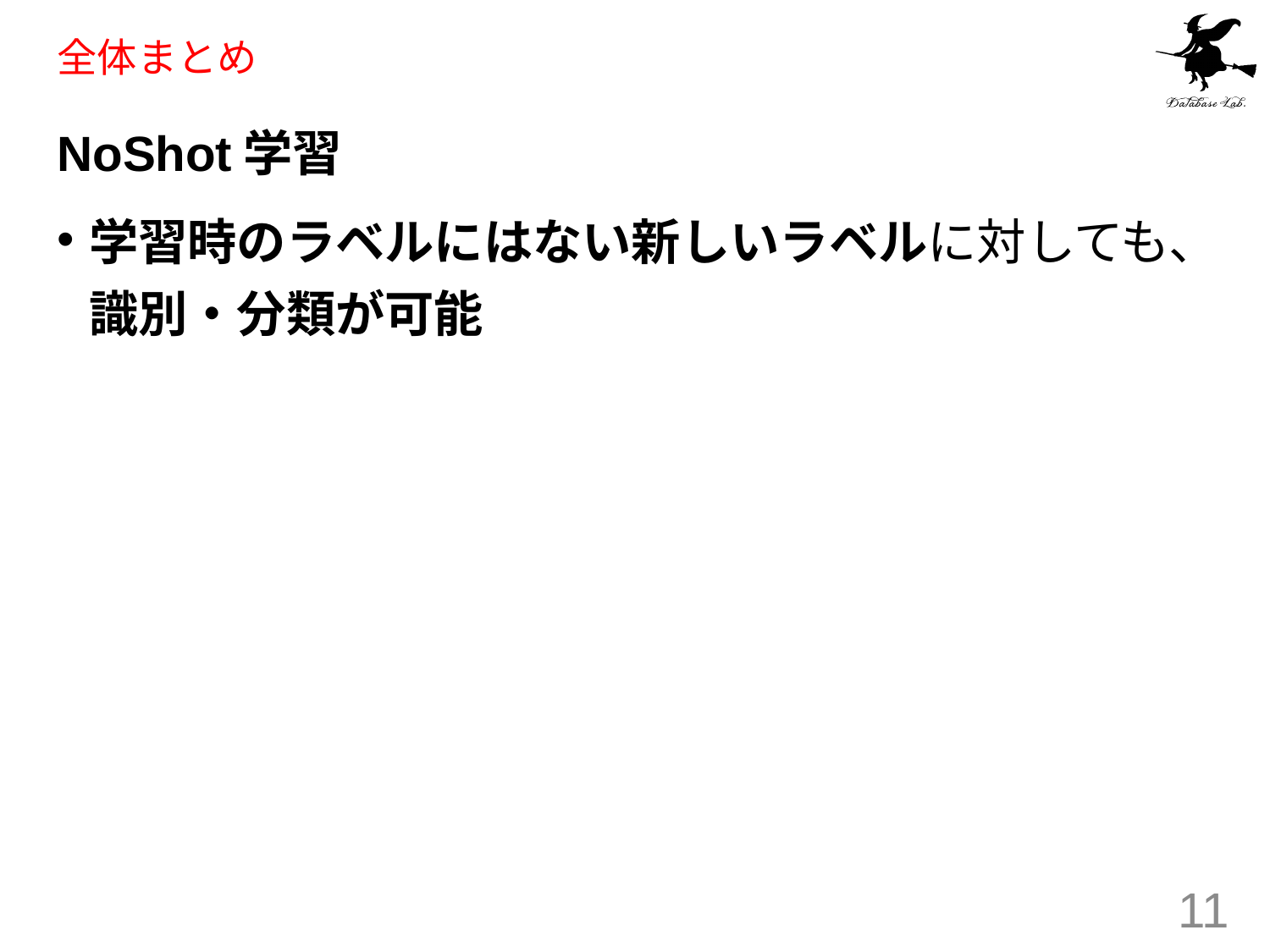

# 全体まとめ
NoShot学習
学習時のラベルにはない新しいラベルに対しても、識別・分類が可能

11